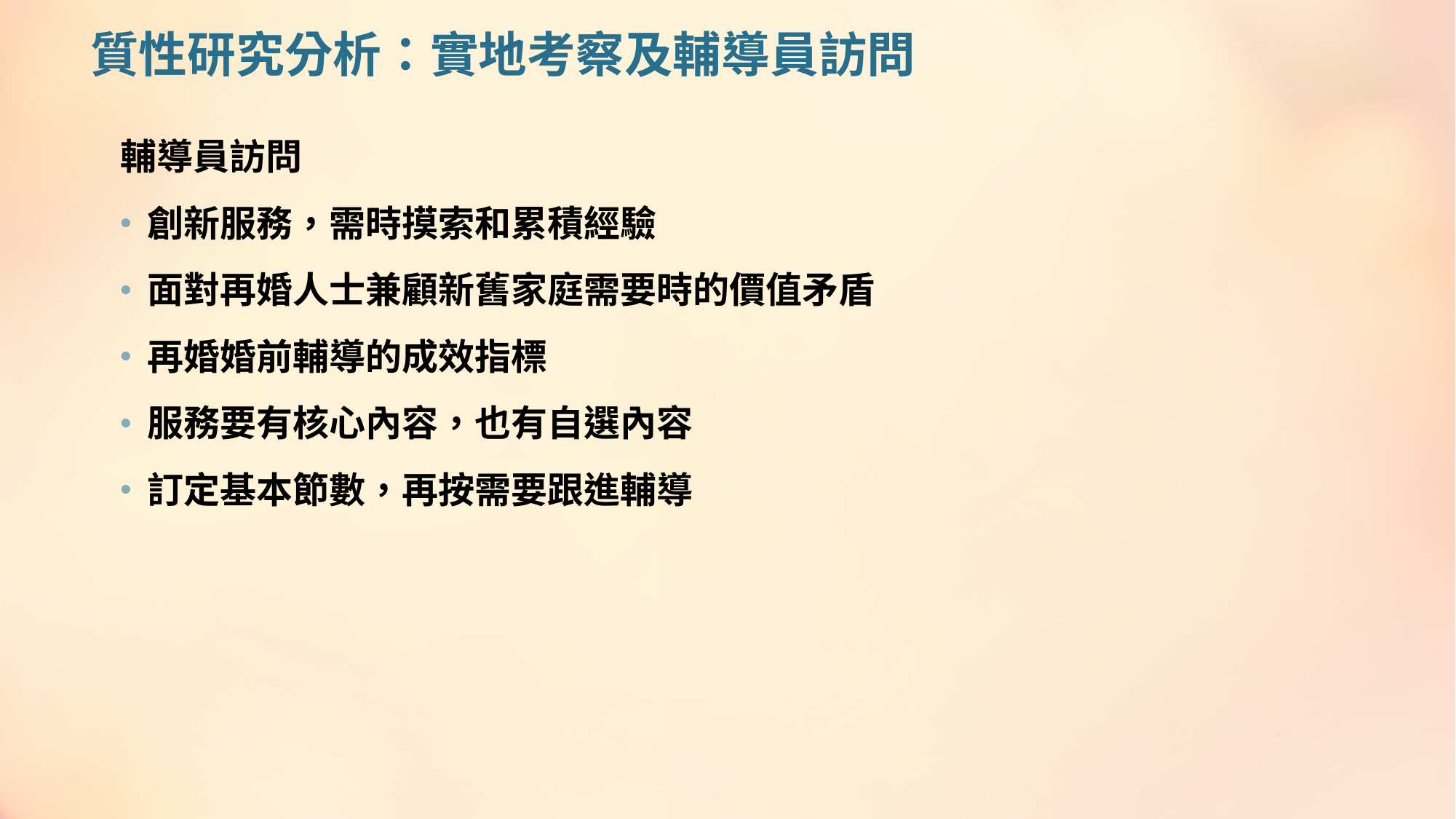

# 質性研究分析：實地考察及輔導員訪問
輔導員訪問
創新服務，需時摸索和累積經驗
面對再婚人士兼顧新舊家庭需要時的價值矛盾
再婚婚前輔導的成效指標
服務要有核心內容，也有自選內容
訂定基本節數，再按需要跟進輔導